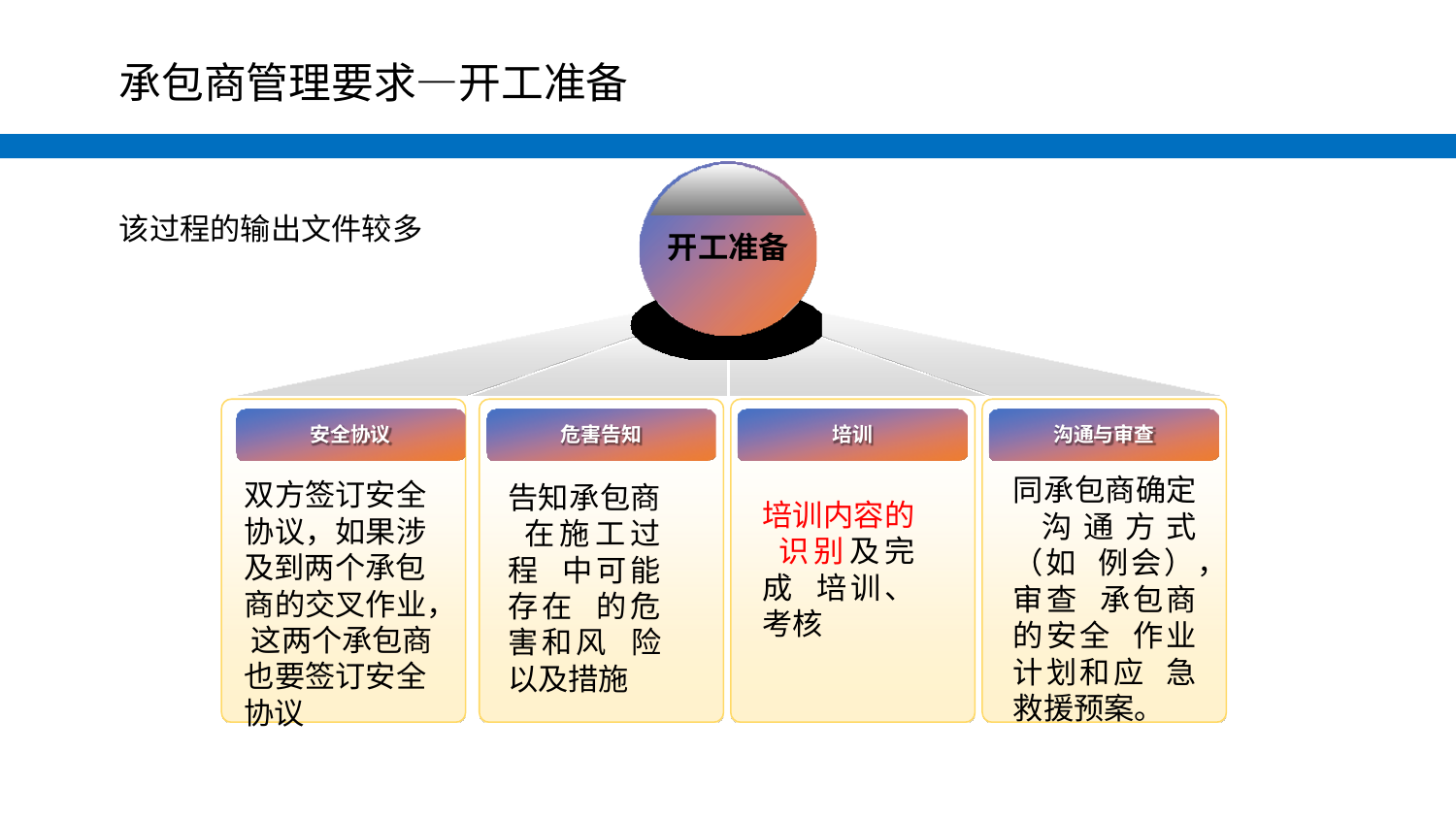

#
承包商管理要求—开工准备

该过程的输出文件较多
开工准备

安全协议
危害告知
培训
沟通与审查
同承包商确定  沟通方式（如  例会），审查  承包商的安全  作业计划和应  急救援预案。
双方签订安全  协议，如果涉  及到两个承包  商的交叉作业，  这两个承包商  也要签订安全  协议
告知承包商  在施工过程  中可能存在  的危害和风  险以及措施
培训内容的  识别及完成  培训、考核